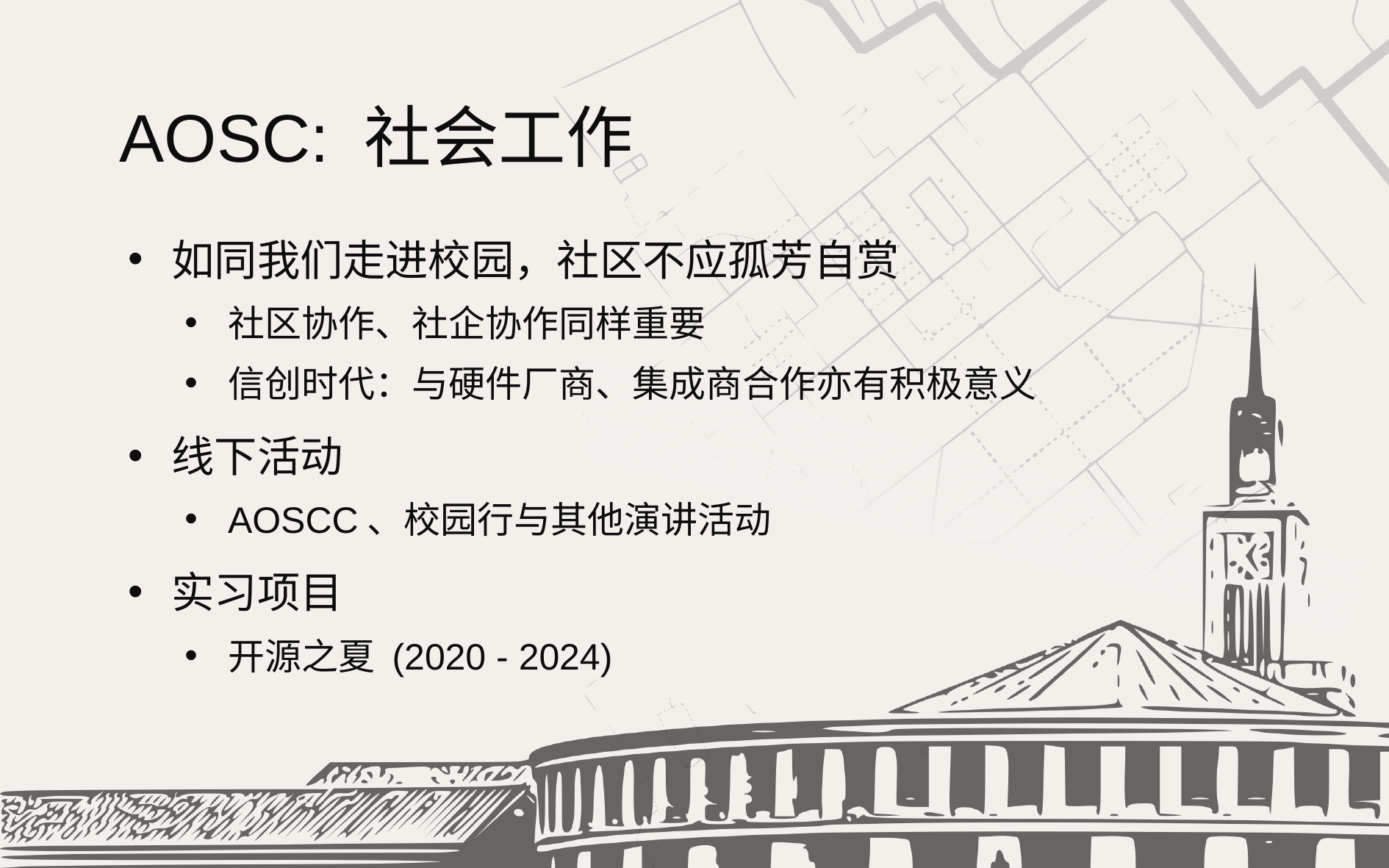

# AOSC: 社会工作
如同我们走进校园，社区不应孤芳自赏
社区协作、社企协作同样重要
信创时代：与硬件厂商、集成商合作亦有积极意义
线下活动
AOSCC、校园行与其他演讲活动
实习项目
开源之夏 (2020 - 2024)